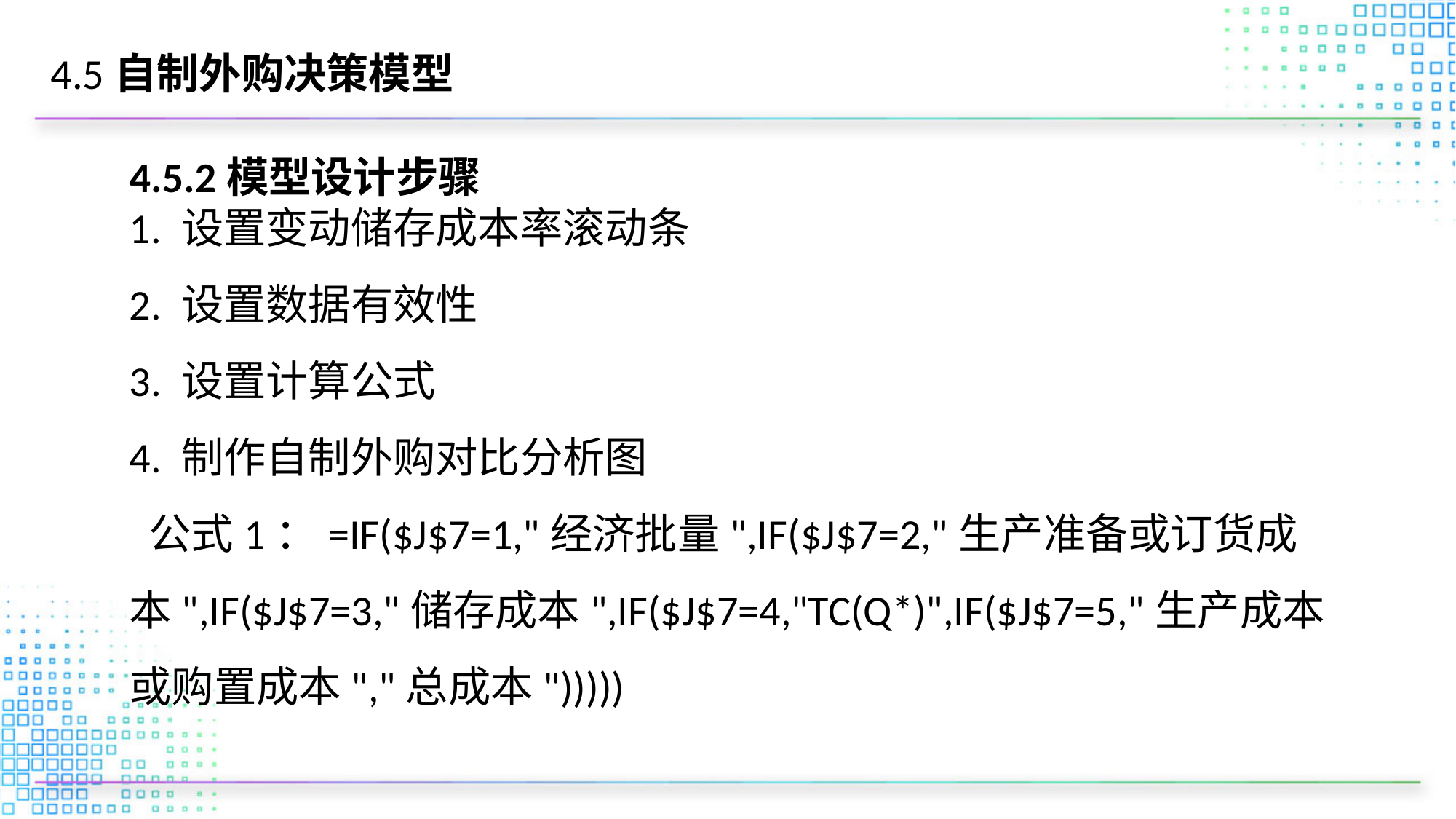

# 4.5自制外购决策模型
4.5.2模型设计步骤
1. 设置变动储存成本率滚动条
2. 设置数据有效性
3. 设置计算公式
4. 制作自制外购对比分析图
 公式1：=IF($J$7=1,"经济批量",IF($J$7=2,"生产准备或订货成本",IF($J$7=3,"储存成本",IF($J$7=4,"TC(Q*)",IF($J$7=5,"生产成本或购置成本","总成本")))))